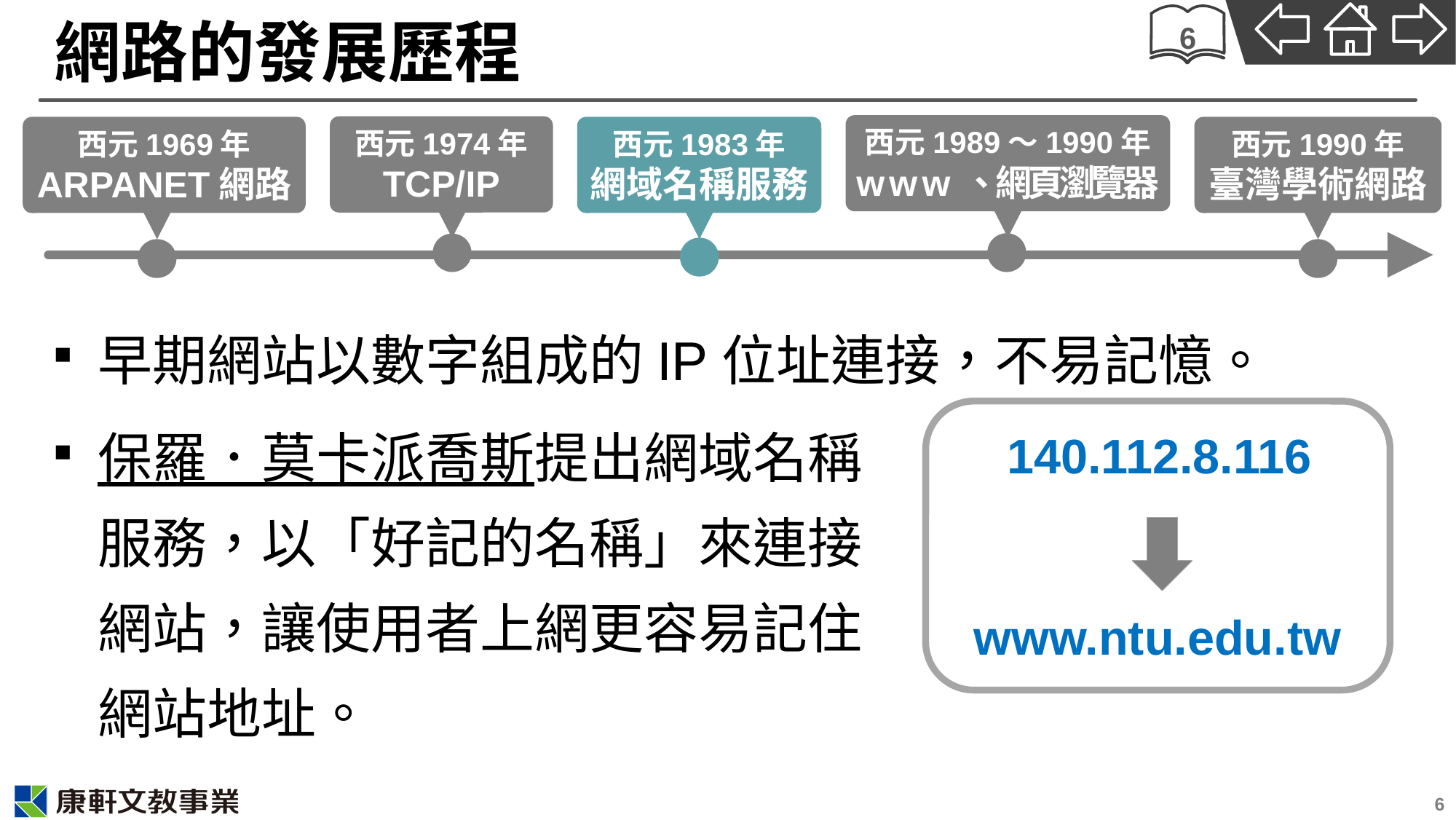

# 網路的發展歷程
6
西元1989～1990年
www、網頁瀏覽器

西元1974年
TCP/IP

西元1983年
網域名稱服務

西元1990年
臺灣學術網路

西元1969年
ARPANET網路

早期網站以數字組成的IP位址連接，不易記憶。
保羅．莫卡派喬斯提出網域名稱
服務，以「好記的名稱」來連接
網站，讓使用者上網更容易記住
網站地址。

140.112.8.116

www.ntu.edu.tw
6